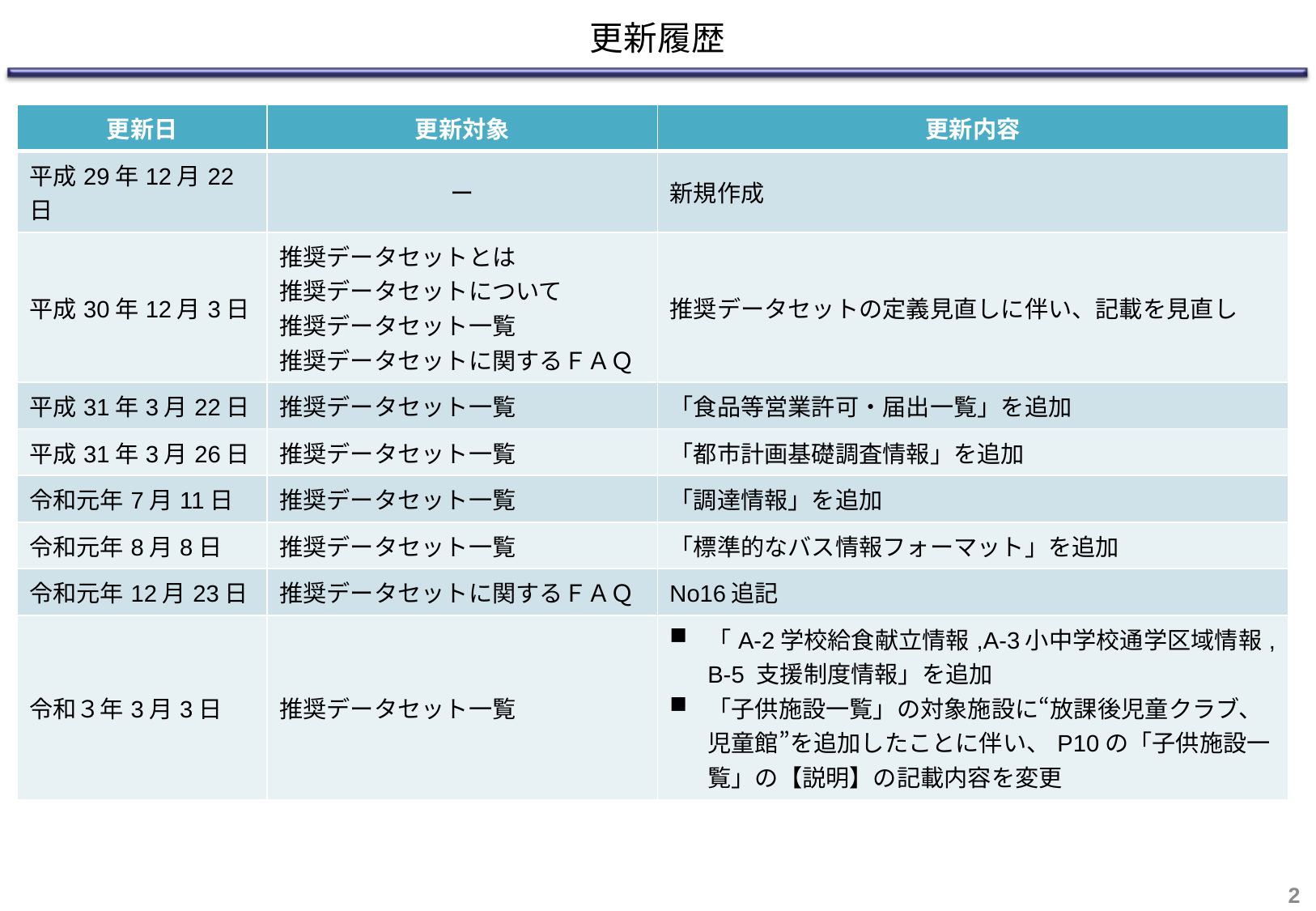

# 更新履歴
| 更新日 | 更新対象 | 更新内容 |
| --- | --- | --- |
| 平成29年12月22日 | ー | 新規作成 |
| 平成30年12月3日 | 推奨データセットとは 推奨データセットについて 推奨データセット一覧 推奨データセットに関するＦＡＱ | 推奨データセットの定義見直しに伴い、記載を見直し |
| 平成31年3月22日 | 推奨データセット一覧 | 「食品等営業許可・届出一覧」を追加 |
| 平成31年3月26日 | 推奨データセット一覧 | 「都市計画基礎調査情報」を追加 |
| 令和元年7月11日 | 推奨データセット一覧 | 「調達情報」を追加 |
| 令和元年8月8日 | 推奨データセット一覧 | 「標準的なバス情報フォーマット」を追加 |
| 令和元年12月23日 | 推奨データセットに関するＦＡＱ | No16追記 |
| 令和３年3月3日 | 推奨データセット一覧 | 「A-2学校給食献立情報,A-3小中学校通学区域情報, B-5 支援制度情報」を追加 「子供施設一覧」の対象施設に“放課後児童クラブ、児童館”を追加したことに伴い、P10の「子供施設一覧」の【説明】の記載内容を変更 |
2